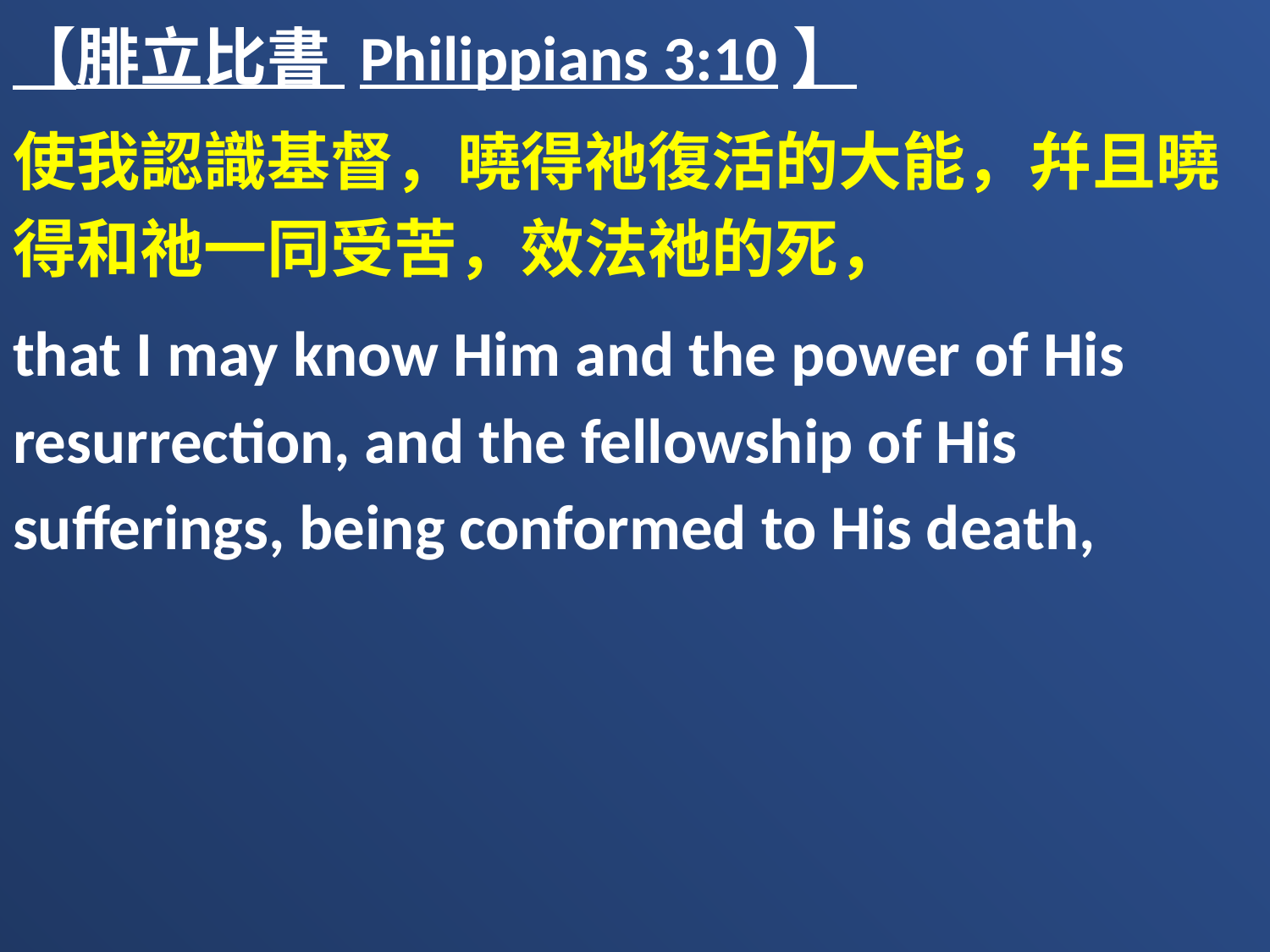

【腓立比書 Philippians 3:10】
使我認識基督，曉得祂復活的大能，幷且曉得和祂一同受苦，效法祂的死，
that I may know Him and the power of His resurrection, and the fellowship of His sufferings, being conformed to His death,